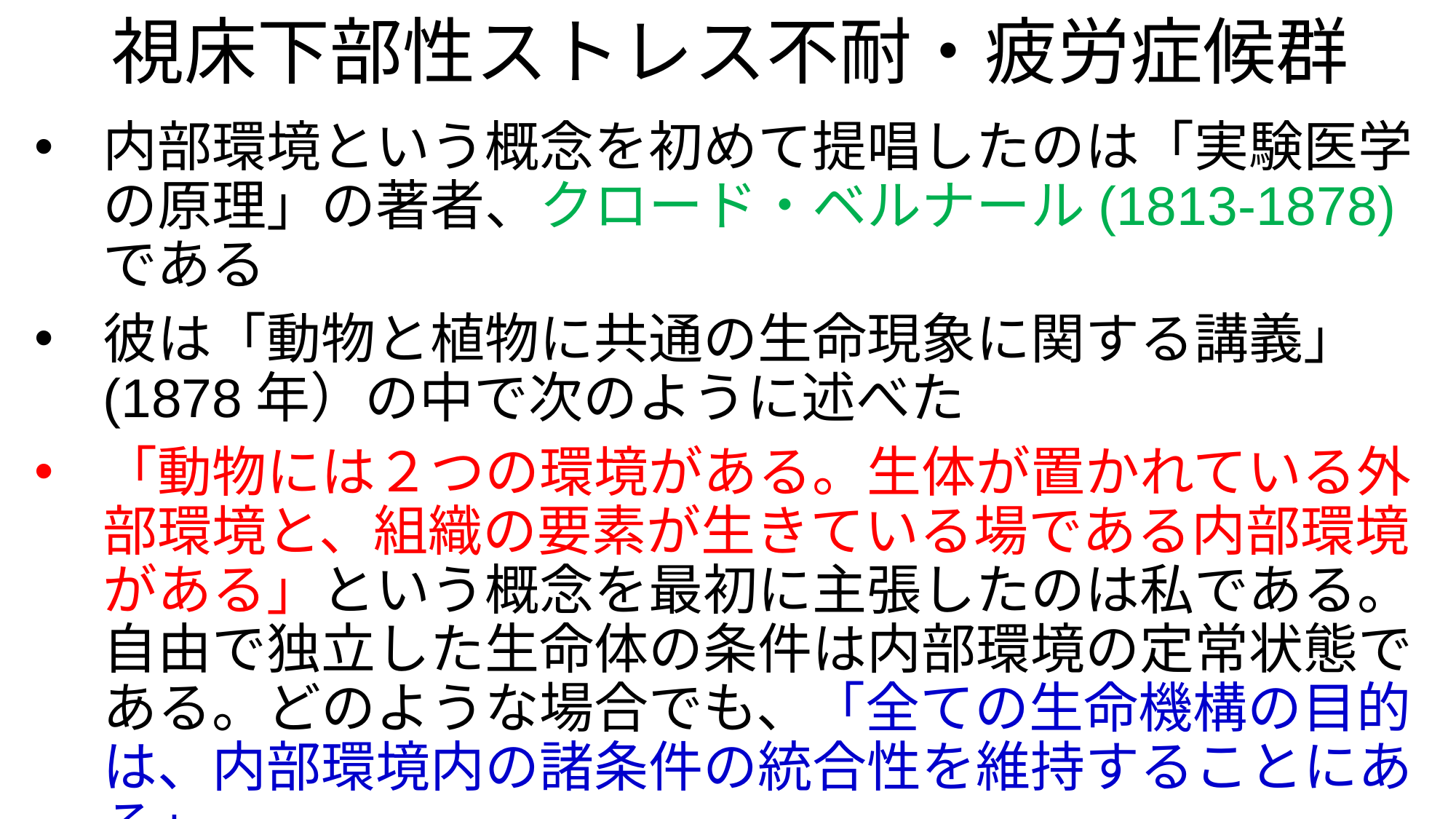

# 視床下部性ストレス不耐・疲労症候群
内部環境という概念を初めて提唱したのは「実験医学の原理」の著者、クロード・ベルナール(1813-1878)である
彼は「動物と植物に共通の生命現象に関する講義」(1878年）の中で次のように述べた
「動物には２つの環境がある。生体が置かれている外部環境と、組織の要素が生きている場である内部環境がある」という概念を最初に主張したのは私である。自由で独立した生命体の条件は内部環境の定常状態である。どのような場合でも、「全ての生命機構の目的は、内部環境内の諸条件の統合性を維持することにある」
内部環境の恒常性を制御するのは視床下部である